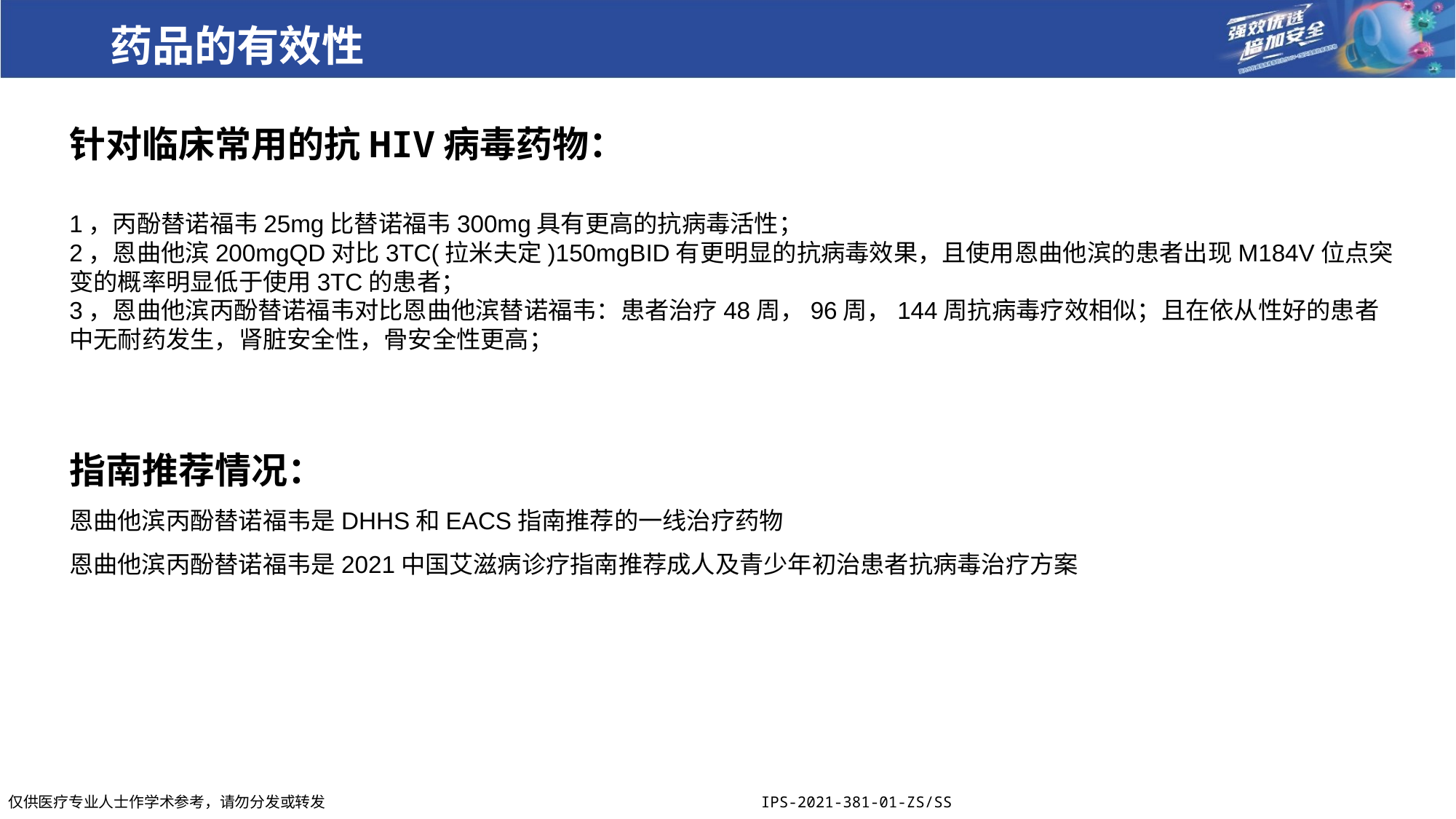

药品的有效性
针对临床常用的抗HIV病毒药物：

1，丙酚替诺福韦25mg比替诺福韦300mg具有更高的抗病毒活性；
2，恩曲他滨200mgQD对比3TC(拉米夫定)150mgBID有更明显的抗病毒效果，且使用恩曲他滨的患者出现M184V位点突变的概率明显低于使用3TC的患者；
3，恩曲他滨丙酚替诺福韦对比恩曲他滨替诺福韦：患者治疗48周，96周，144周抗病毒疗效相似；且在依从性好的患者中无耐药发生，肾脏安全性，骨安全性更高；

指南推荐情况：
恩曲他滨丙酚替诺福韦是DHHS和EACS指南推荐的一线治疗药物
恩曲他滨丙酚替诺福韦是2021中国艾滋病诊疗指南推荐成人及青少年初治患者抗病毒治疗方案